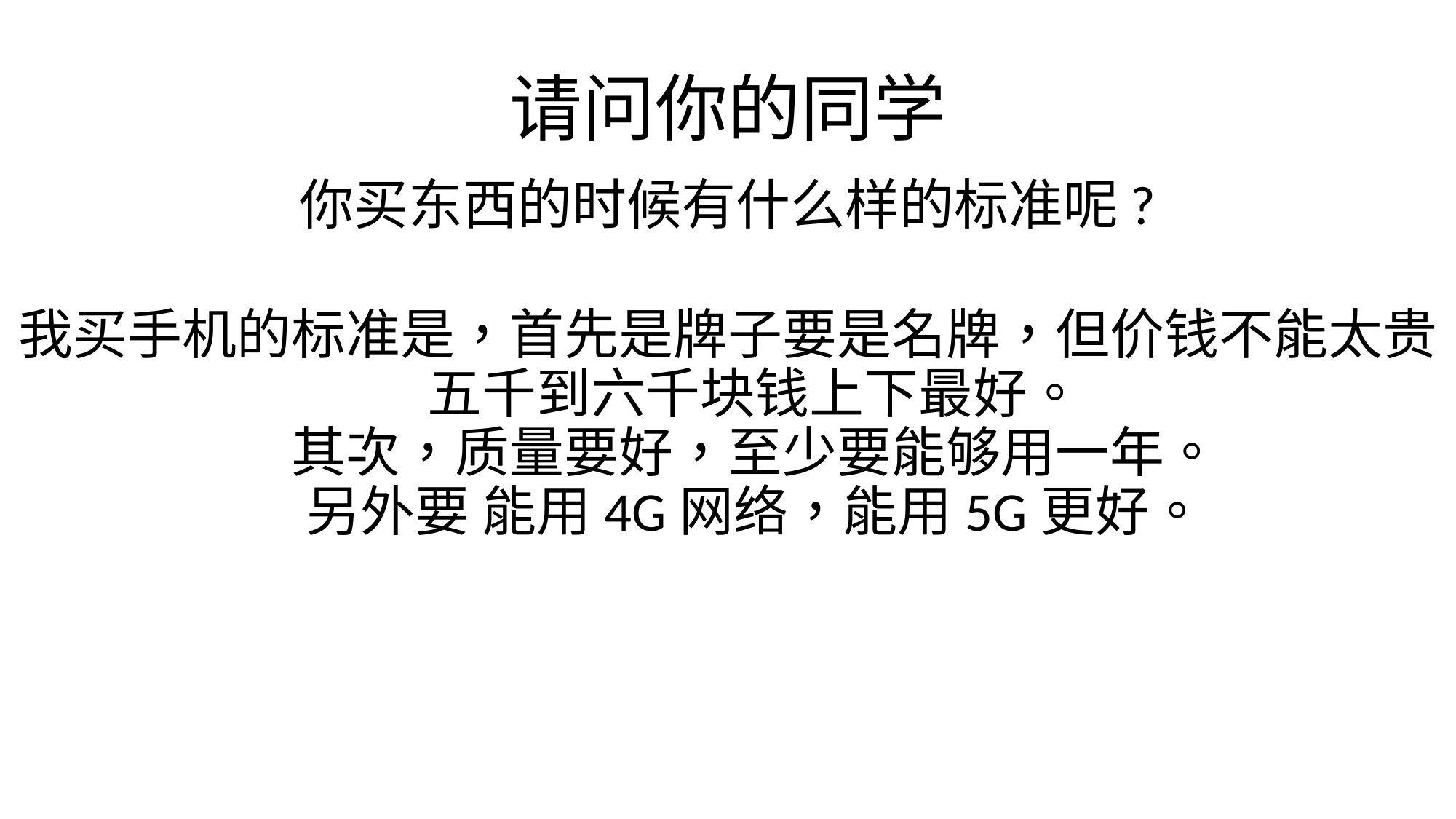

请问你的同学
你买东西的时候有什么样的标准呢?
我买手机的标准是，首先是牌子要是名牌，但价钱不能太贵，
五千到六千块钱上下最好。
其次，质量要好，至少要能够用一年。
另外要 能用4G网络，能用5G更好。